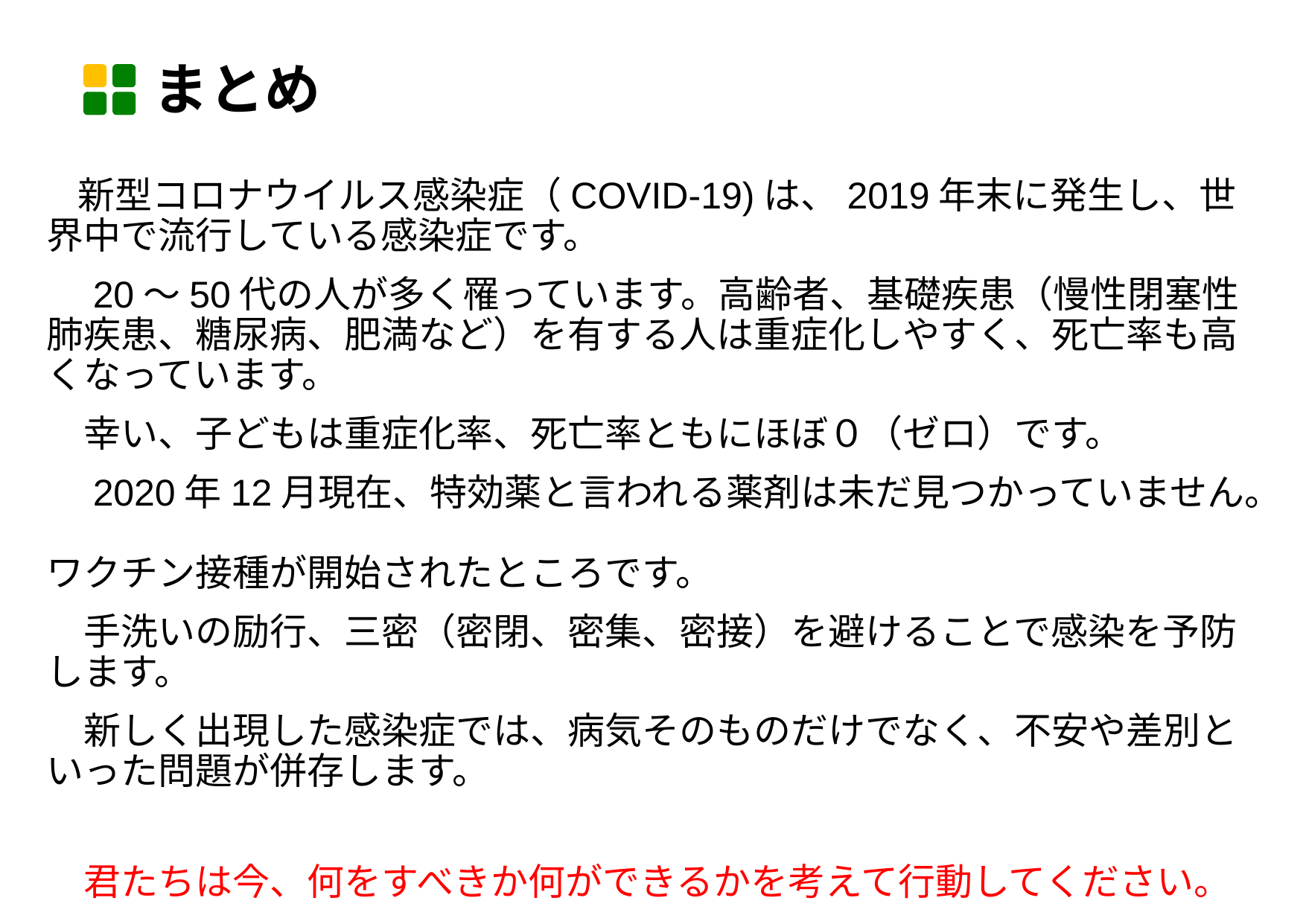

# まとめ

　新型コロナウイルス感染症（COVID-19)は、2019年末に発生し、世界中で流行している感染症です。
　20〜50代の人が多く罹っています。高齢者、基礎疾患（慢性閉塞性肺疾患、糖尿病、肥満など）を有する人は重症化しやすく、死亡率も高くなっています。
　幸い、子どもは重症化率、死亡率ともにほぼ０（ゼロ）です。
　2020年12月現在、特効薬と言われる薬剤は未だ見つかっていません。
ワクチン接種が開始されたところです。
　手洗いの励行、三密（密閉、密集、密接）を避けることで感染を予防します。
　新しく出現した感染症では、病気そのものだけでなく、不安や差別といった問題が併存します。

　君たちは今、何をすべきか何ができるかを考えて行動してください。